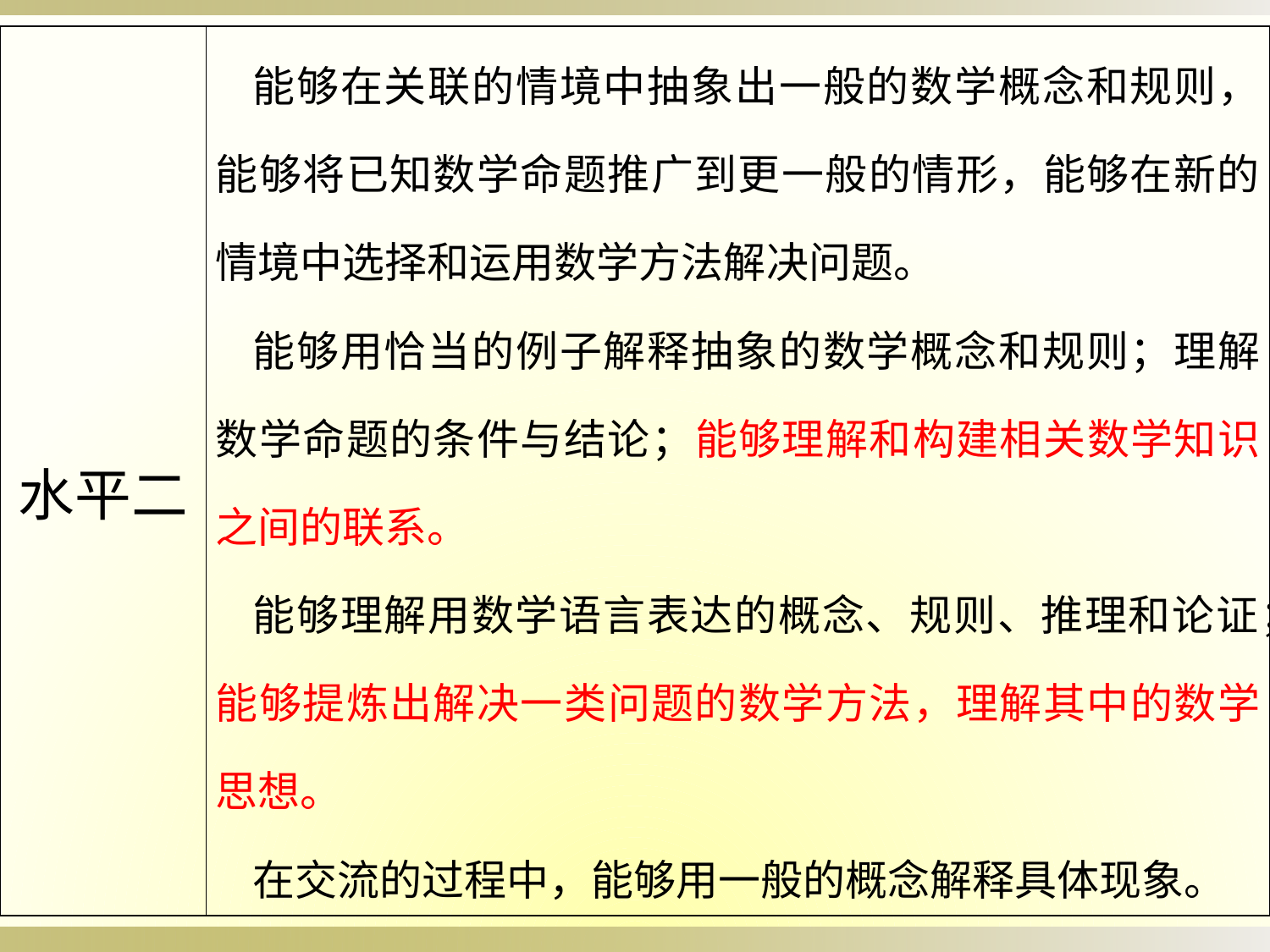

| 水平二 | 能够在关联的情境中抽象出一般的数学概念和规则，能够将已知数学命题推广到更一般的情形，能够在新的情境中选择和运用数学方法解决问题。 能够用恰当的例子解释抽象的数学概念和规则；理解数学命题的条件与结论；能够理解和构建相关数学知识之间的联系。 能够理解用数学语言表达的概念、规则、推理和论证；能够提炼出解决一类问题的数学方法，理解其中的数学思想。 在交流的过程中，能够用一般的概念解释具体现象。 |
| --- | --- |